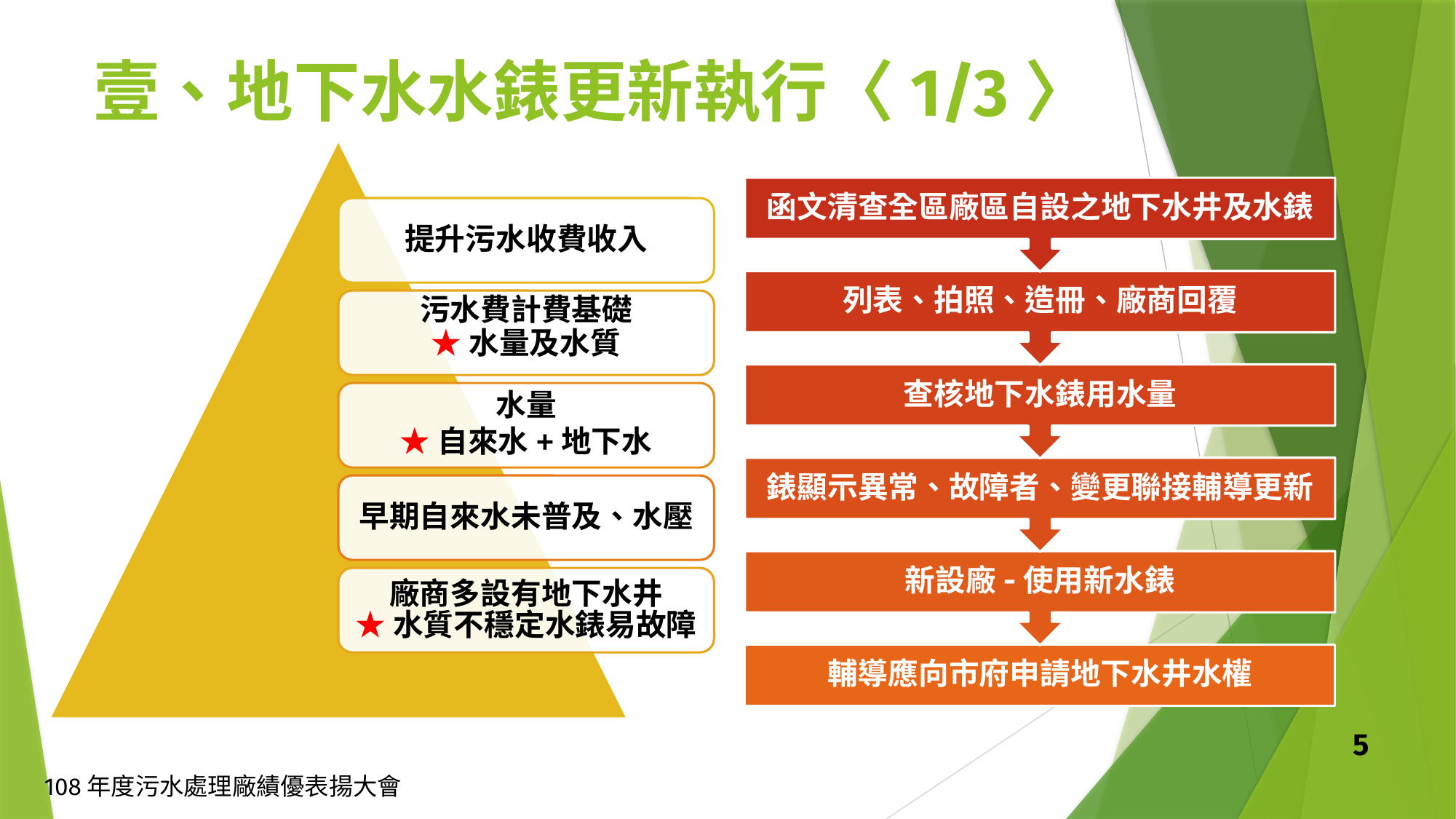

壹、地下水水錶更新執行〈1/3〉
提升污水收費收入
污水費計費基礎
★水量及水質
水量
★自來水+地下水
早期自來水未普及、水壓
廠商多設有地下水井
★水質不穩定水錶易故障
輔導應向市府申請地下水井水權
新設廠-使用新水錶
錶顯示異常、故障者、變更聯接輔導更新
查核地下水錶用水量
列表、拍照、造冊、廠商回覆
函文清查全區廠區自設之地下水井及水錶
5
108年度污水處理廠績優表揚大會